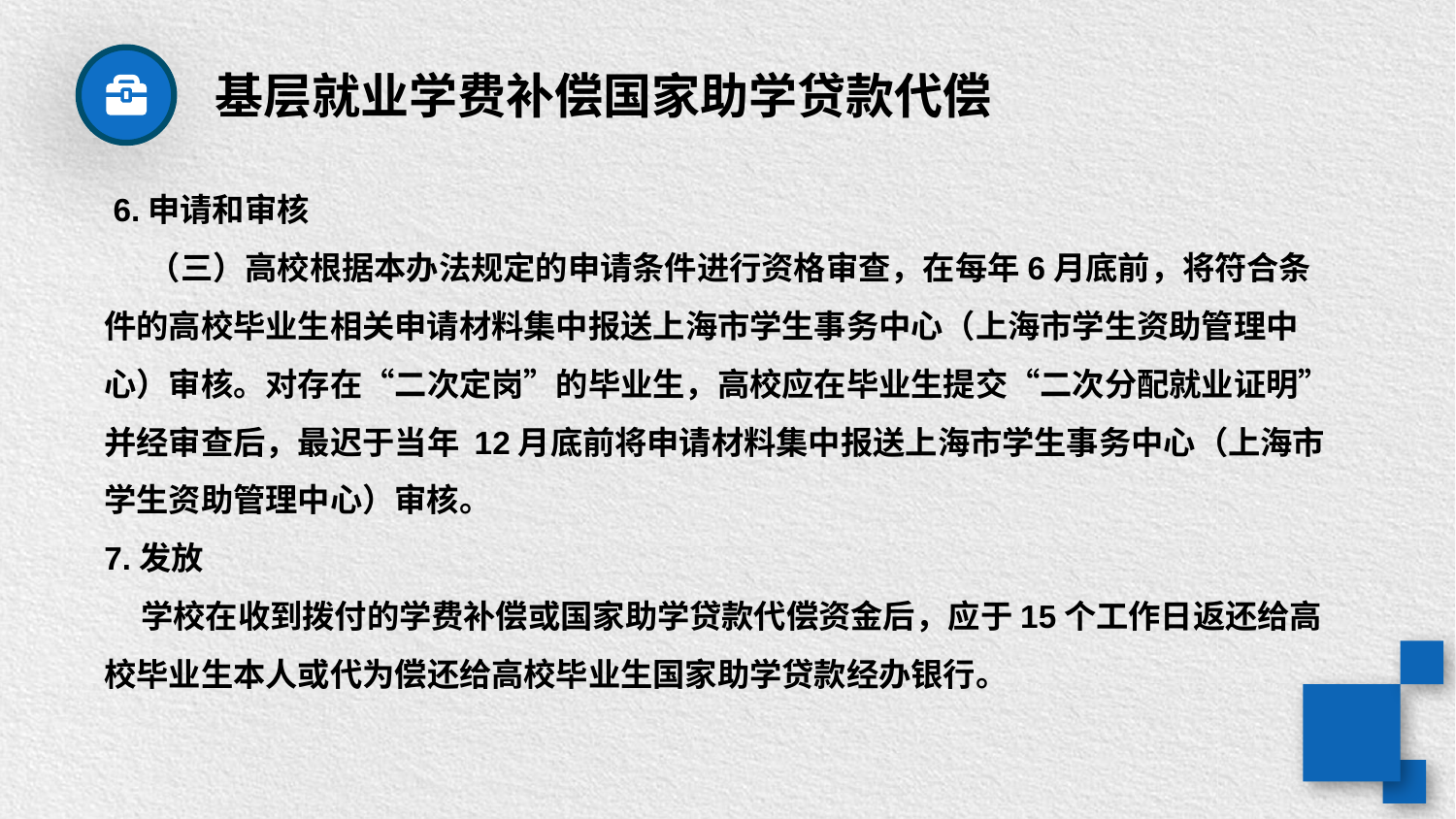

基层就业学费补偿国家助学贷款代偿

 6.申请和审核
     （三）高校根据本办法规定的申请条件进行资格审查，在每年6月底前，将符合条件的高校毕业生相关申请材料集中报送上海市学生事务中心（上海市学生资助管理中心）审核。对存在“二次定岗”的毕业生，高校应在毕业生提交“二次分配就业证明”并经审查后，最迟于当年 12月底前将申请材料集中报送上海市学生事务中心（上海市学生资助管理中心）审核。
7.发放
    学校在收到拨付的学费补偿或国家助学贷款代偿资金后，应于15个工作日返还给高校毕业生本人或代为偿还给高校毕业生国家助学贷款经办银行。